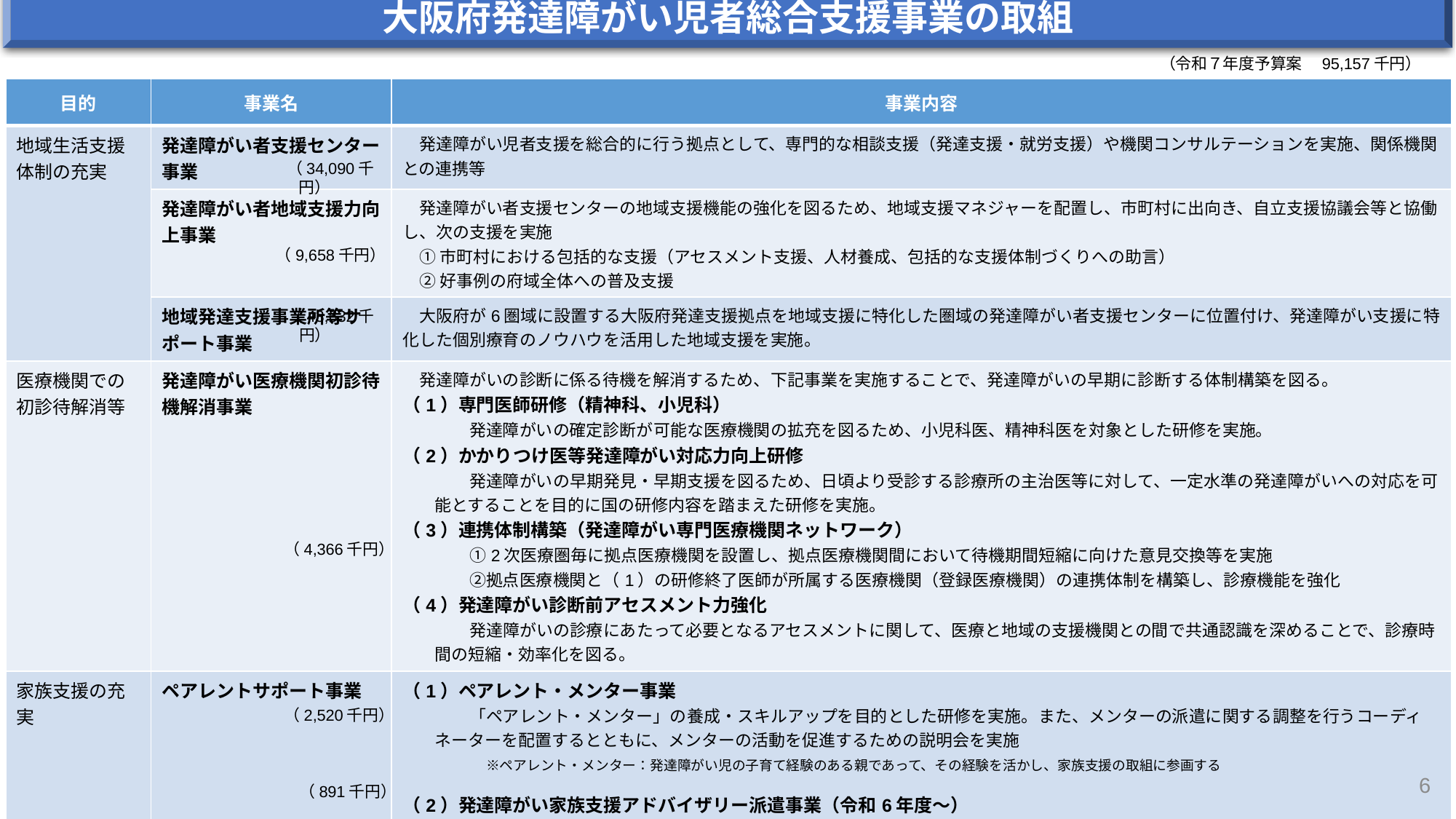

大阪府発達障がい児者総合支援事業の取組
（令和７年度予算案　95,157千円）
| 目的 | 事業名 | 事業内容 |
| --- | --- | --- |
| 地域生活支援体制の充実 | 発達障がい者支援センター事業 | 発達障がい児者支援を総合的に行う拠点として、専門的な相談支援（発達支援・就労支援）や機関コンサルテーションを実施、関係機関との連携等 |
|  | 発達障がい者地域支援力向上事業 | 発達障がい者支援センターの地域支援機能の強化を図るため、地域支援マネジャーを配置し、市町村に出向き、自立支援協議会等と協働し、次の支援を実施 　① 市町村における包括的な支援（アセスメント支援、人材養成、包括的な支援体制づくりへの助言） 　② 好事例の府域全体への普及支援 |
|  | 地域発達支援事業所等サポート事業 | 大阪府が6圏域に設置する大阪府発達支援拠点を地域支援に特化した圏域の発達障がい者支援センターに位置付け、発達障がい支援に特化した個別療育のノウハウを活用した地域支援を実施。 |
| 医療機関での初診待解消等 | 発達障がい医療機関初診待機解消事業 | 発達障がいの診断に係る待機を解消するため、下記事業を実施することで、発達障がいの早期に診断する体制構築を図る。 （1）専門医師研修（精神科、小児科） 　　　　発達障がいの確定診断が可能な医療機関の拡充を図るため、小児科医、精神科医を対象とした研修を実施。 （2）かかりつけ医等発達障がい対応力向上研修 　　　　発達障がいの早期発見・早期支援を図るため、日頃より受診する診療所の主治医等に対して、一定水準の発達障がいへの対応を可能とすることを目的に国の研修内容を踏まえた研修を実施。 （3）連携体制構築（発達障がい専門医療機関ネットワーク） 　　　　①2次医療圏毎に拠点医療機関を設置し、拠点医療機関間において待機期間短縮に向けた意見交換等を実施 　　　　②拠点医療機関と（1）の研修終了医師が所属する医療機関（登録医療機関）の連携体制を構築し、診療機能を強化 （4）発達障がい診断前アセスメント力強化 　　　　発達障がいの診療にあたって必要となるアセスメントに関して、医療と地域の支援機関との間で共通認識を深めることで、診療時間の短縮・効率化を図る。 |
| 家族支援の充実 | ペアレントサポート事業 | （1）ペアレント・メンター事業 　　　　「ペアレント・メンター」の養成・スキルアップを目的とした研修を実施。また、メンターの派遣に関する調整を行うコーディネーターを配置するとともに、メンターの活動を促進するための説明会を実施　　 　　　　　※ペアレント・メンター：発達障がい児の子育て経験のある親であって、その経験を活かし、家族支援の取組に参画する （2）発達障がい家族支援アドバイザリー派遣事業（令和6年度～） 　　　　身近な地域で家族支援が受けられる体制整備を促進するため、市町村において、発達障がい児者の家族に対し、子どもの発達障がいの特性を理解することや、適切に対応するための知識や方法を身に着けることを支援するペアレントプログラム等が継続的に実施できるよう、アドバイザリーを派遣 |
|  | 発達障がい児者支援体制整備検討部会の運営 | 発達障がい児者の支援体制の整備に向けた検討を行うため、大阪府障がい者自立支援協議会に、発達障がいに関する学識経験者や当事者の会、関係機関等で構成する部会を設置。この部会は、あわせて発達障害者支援法第19条の２に規定する発達障害者支援地域協議会にも位置づけ。 |
　　（34,090千円）
　　（9,658千円）
　　（43,632千円）
　　（4,366千円）
　　（2,520千円）
6
　　（891千円）